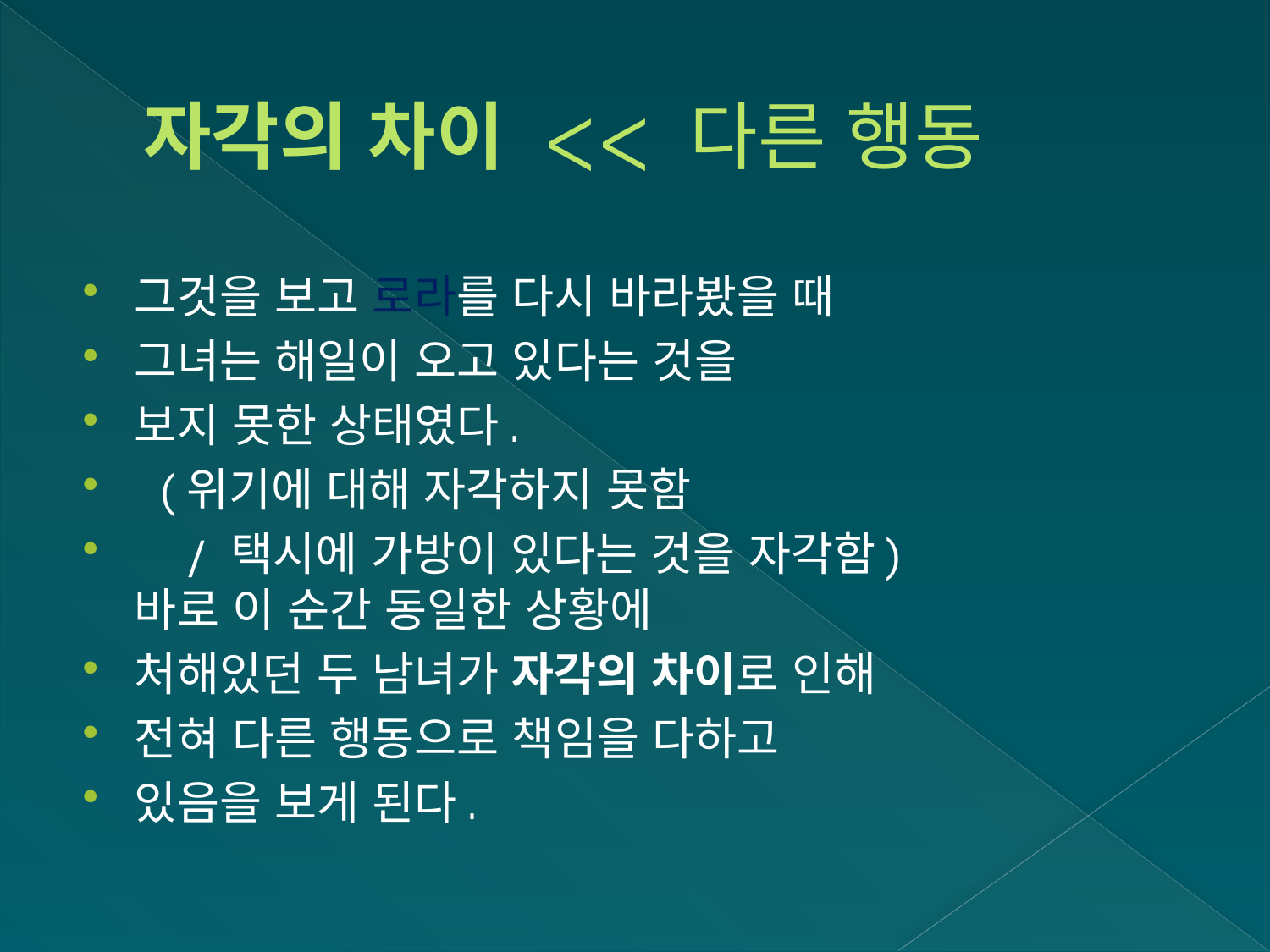

# 자각의 차이 << 다른 행동
그것을 보고 로라를 다시 바라봤을 때
그녀는 해일이 오고 있다는 것을
보지 못한 상태였다.
  (위기에 대해 자각하지 못함
    / 택시에 가방이 있다는 것을 자각함)
바로 이 순간 동일한 상황에
처해있던 두 남녀가 자각의 차이로 인해
전혀 다른 행동으로 책임을 다하고
있음을 보게 된다.